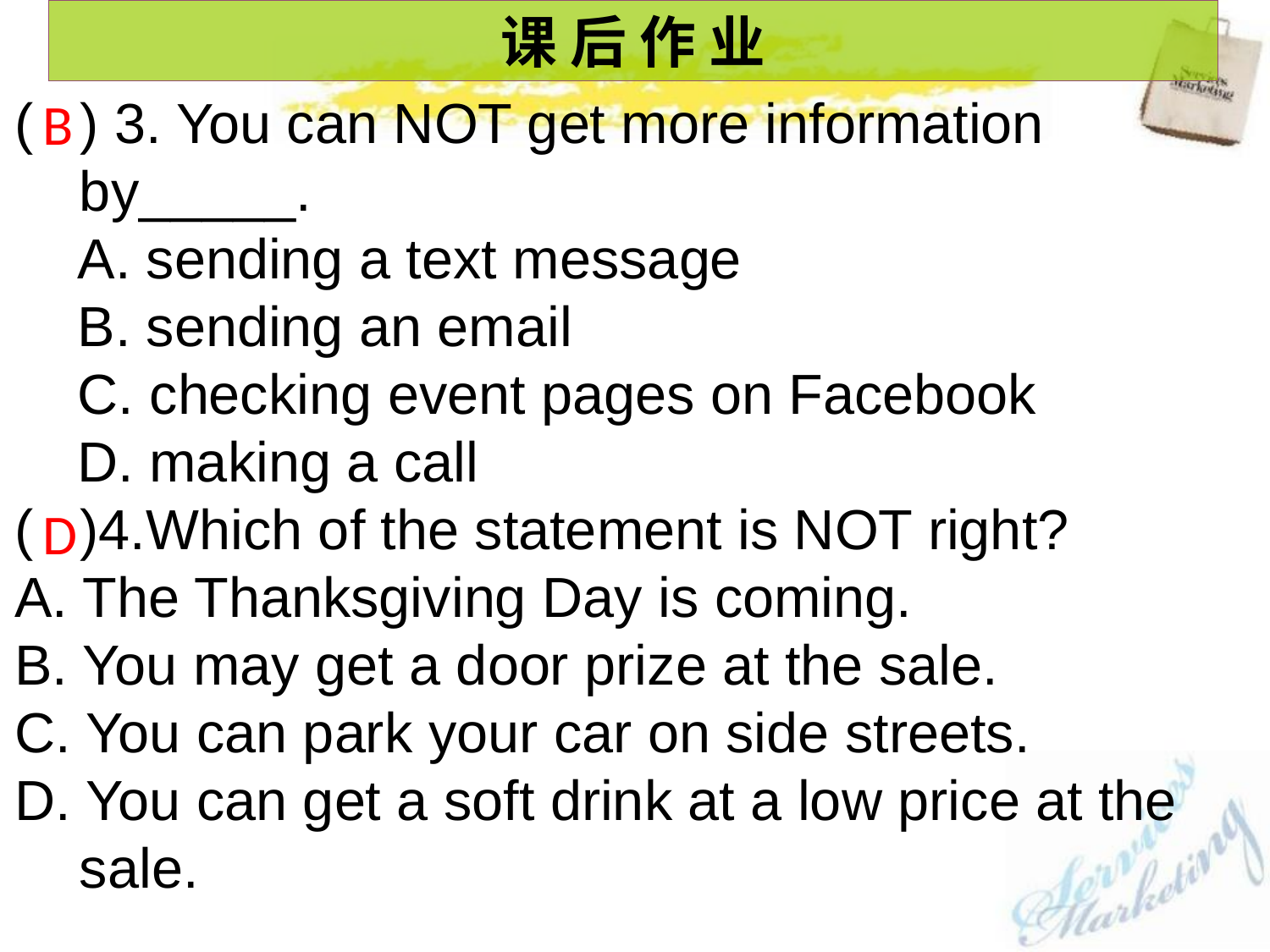

课 后 作 业
(   ) 3. You can NOT get more information by_____.
    A. sending a text message
    B. sending an email
    C. checking event pages on Facebook
    D. making a call
(   )4.Which of the statement is NOT right?
A. The Thanksgiving Day is coming.
B. You may get a door prize at the sale.
C. You can park your car on side streets.
D. You can get a soft drink at a low price at the sale.
B
D